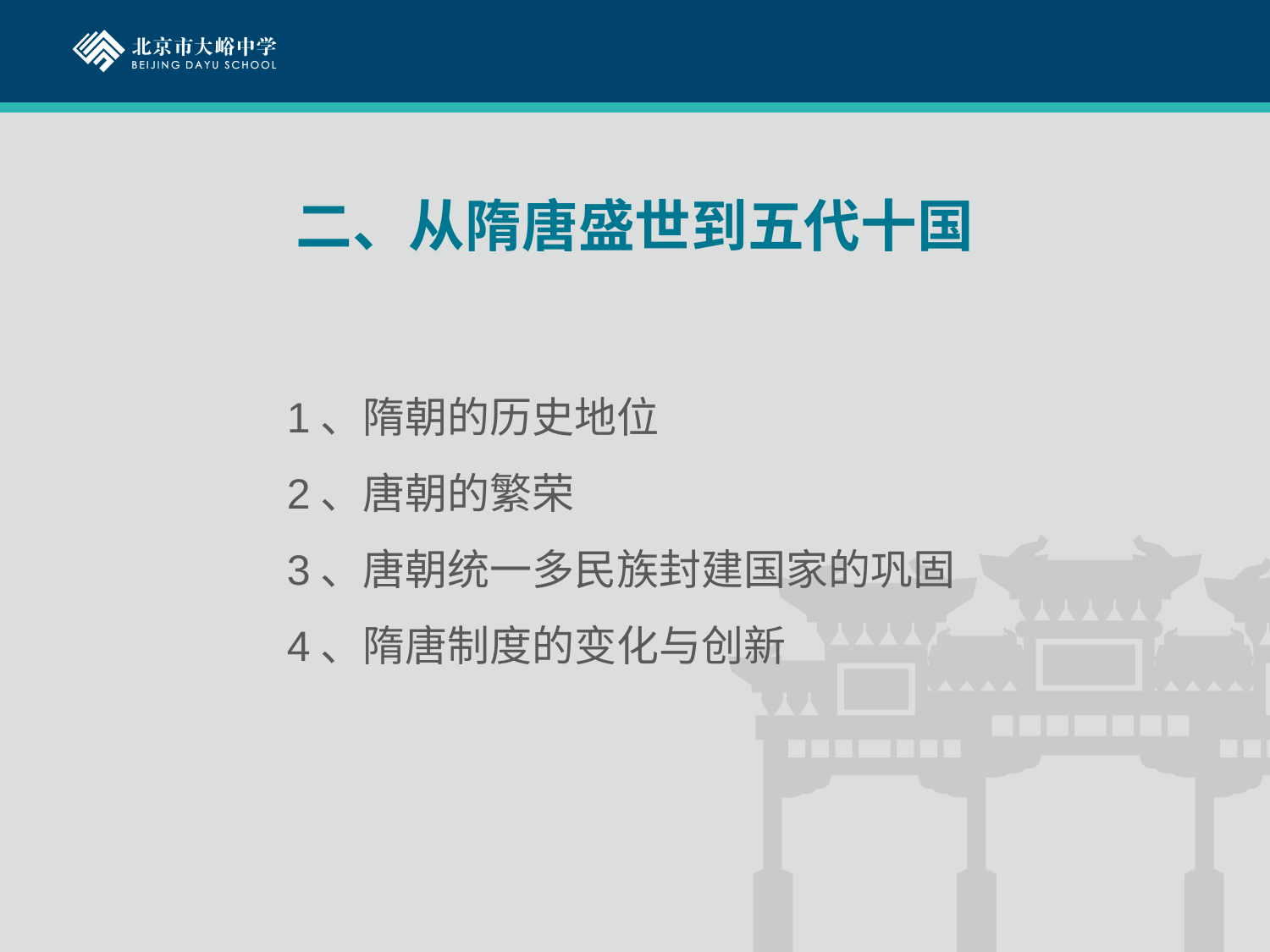

# 二、从隋唐盛世到五代十国
1、隋朝的历史地位
2、唐朝的繁荣
3、唐朝统一多民族封建国家的巩固
4、隋唐制度的变化与创新